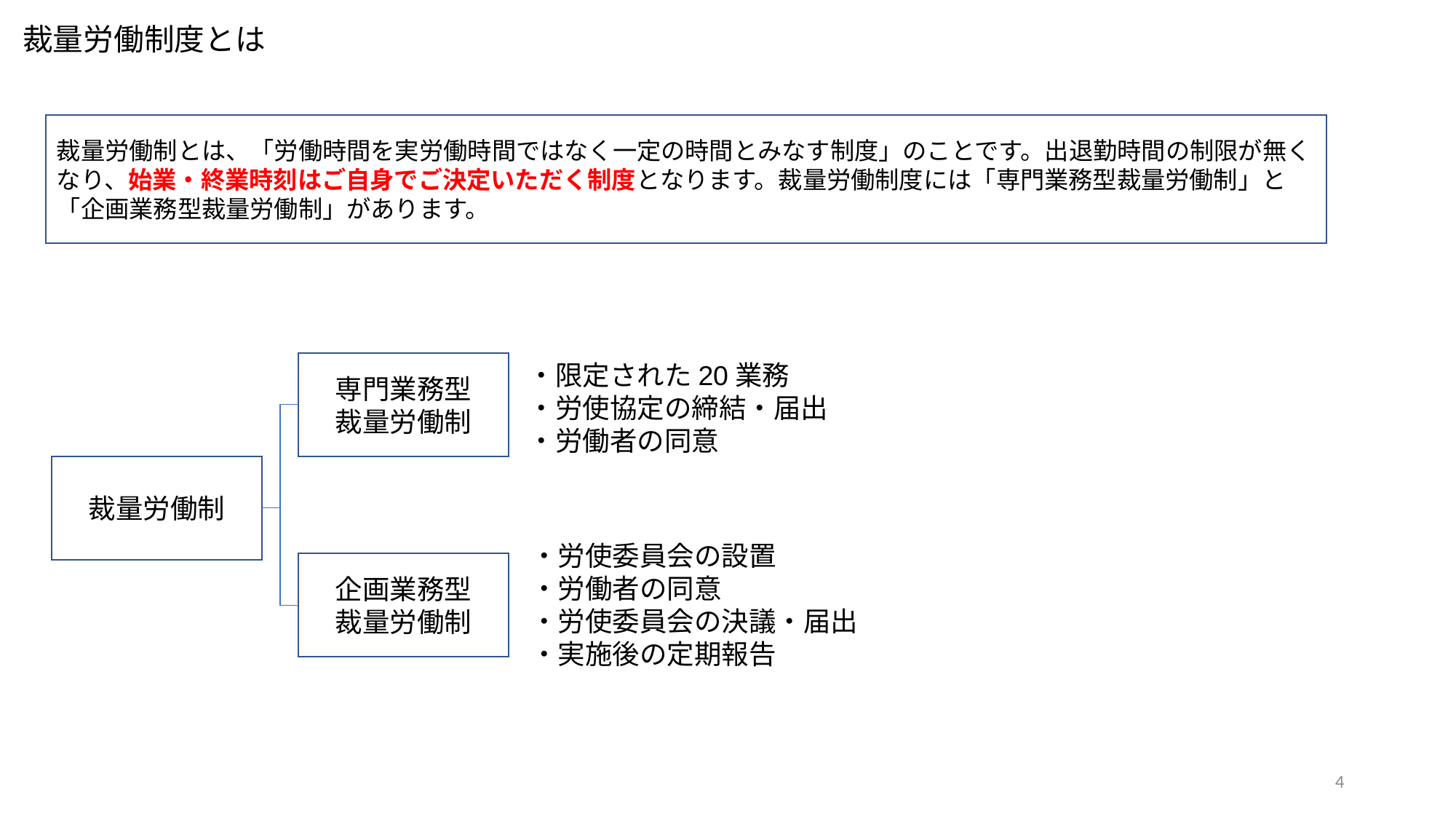

# 裁量労働制度とは
裁量労働制とは、「労働時間を実労働時間ではなく一定の時間とみなす制度」のことです。出退勤時間の制限が無くなり、始業・終業時刻はご自身でご決定いただく制度となります。裁量労働制度には「専門業務型裁量労働制」と「企画業務型裁量労働制」があります。
専門業務型
裁量労働制
・限定された20業務
・労使協定の締結・届出
・労働者の同意
裁量労働制
・労使委員会の設置
・労働者の同意
・労使委員会の決議・届出
・実施後の定期報告
企画業務型
裁量労働制
4